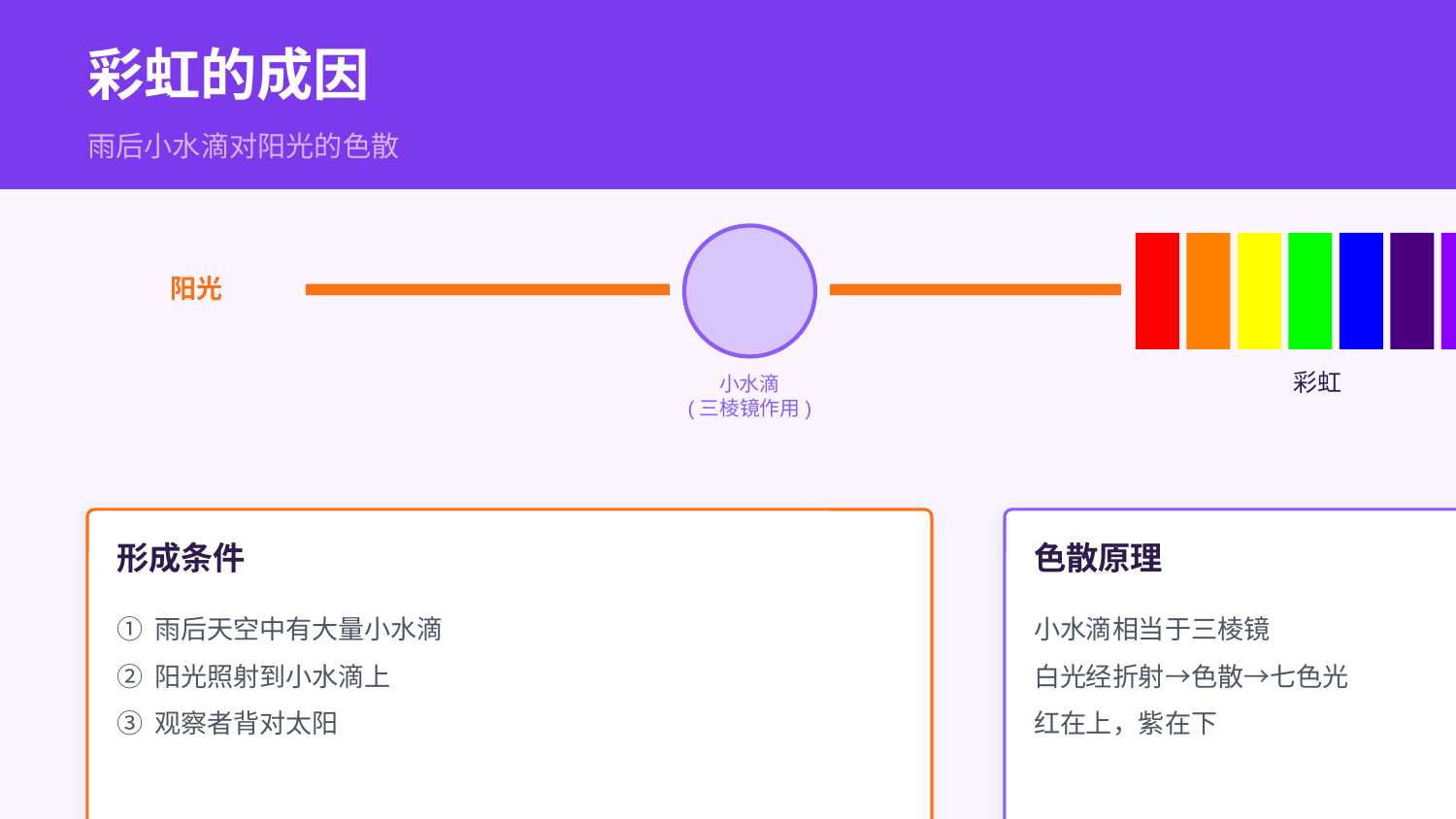

彩虹的成因
雨后小水滴对阳光的色散

阳光

彩虹
小水滴
(三棱镜作用)

形成条件
色散原理
① 雨后天空中有大量小水滴
② 阳光照射到小水滴上
③ 观察者背对太阳
小水滴相当于三棱镜
白光经折射→色散→七色光
红在上，紫在下
苏科版物理 · 八年级上册
4